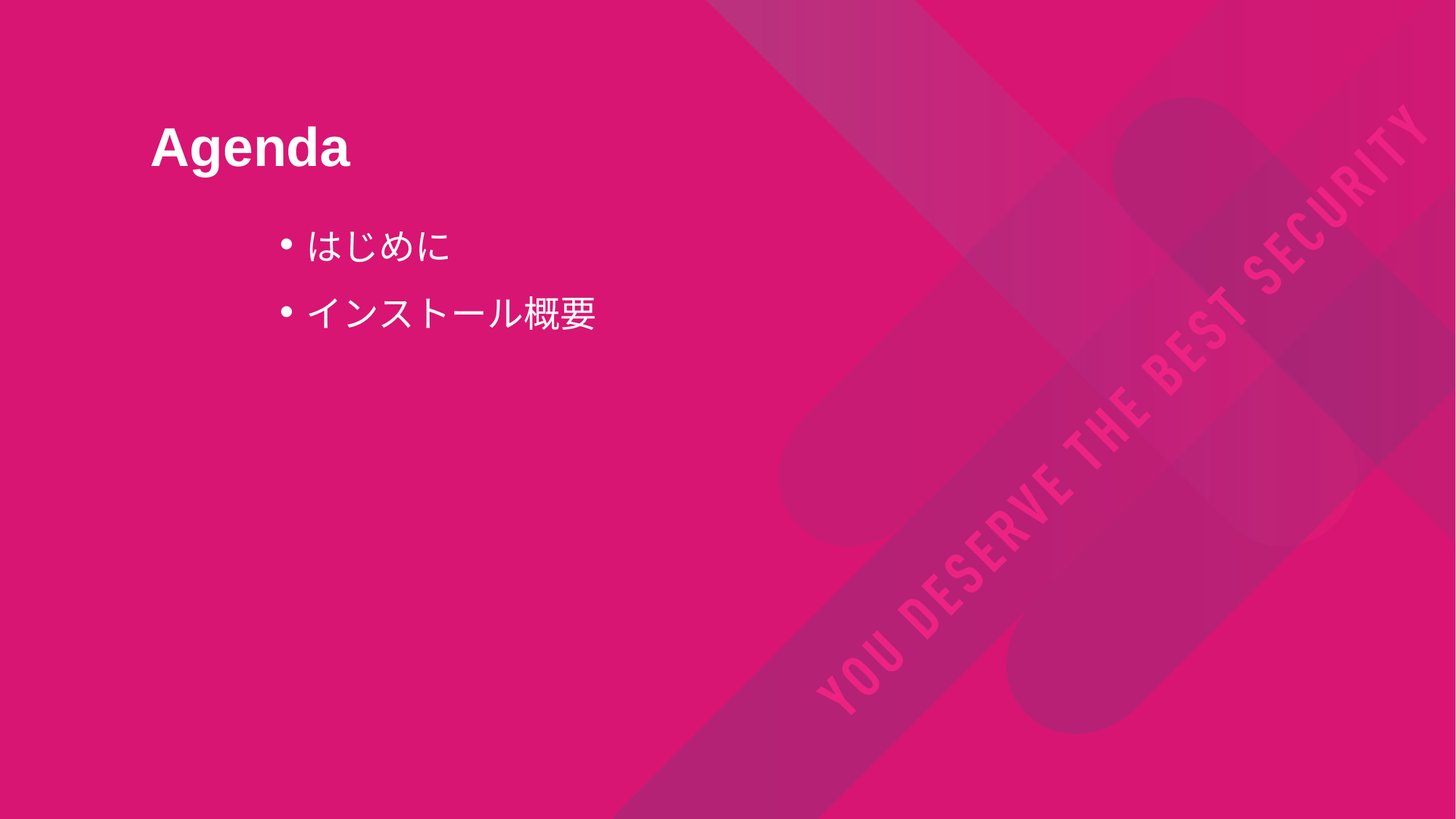

# Agenda
はじめに
インストール概要

 [Protected] Distribution or modification is subject to approval ​